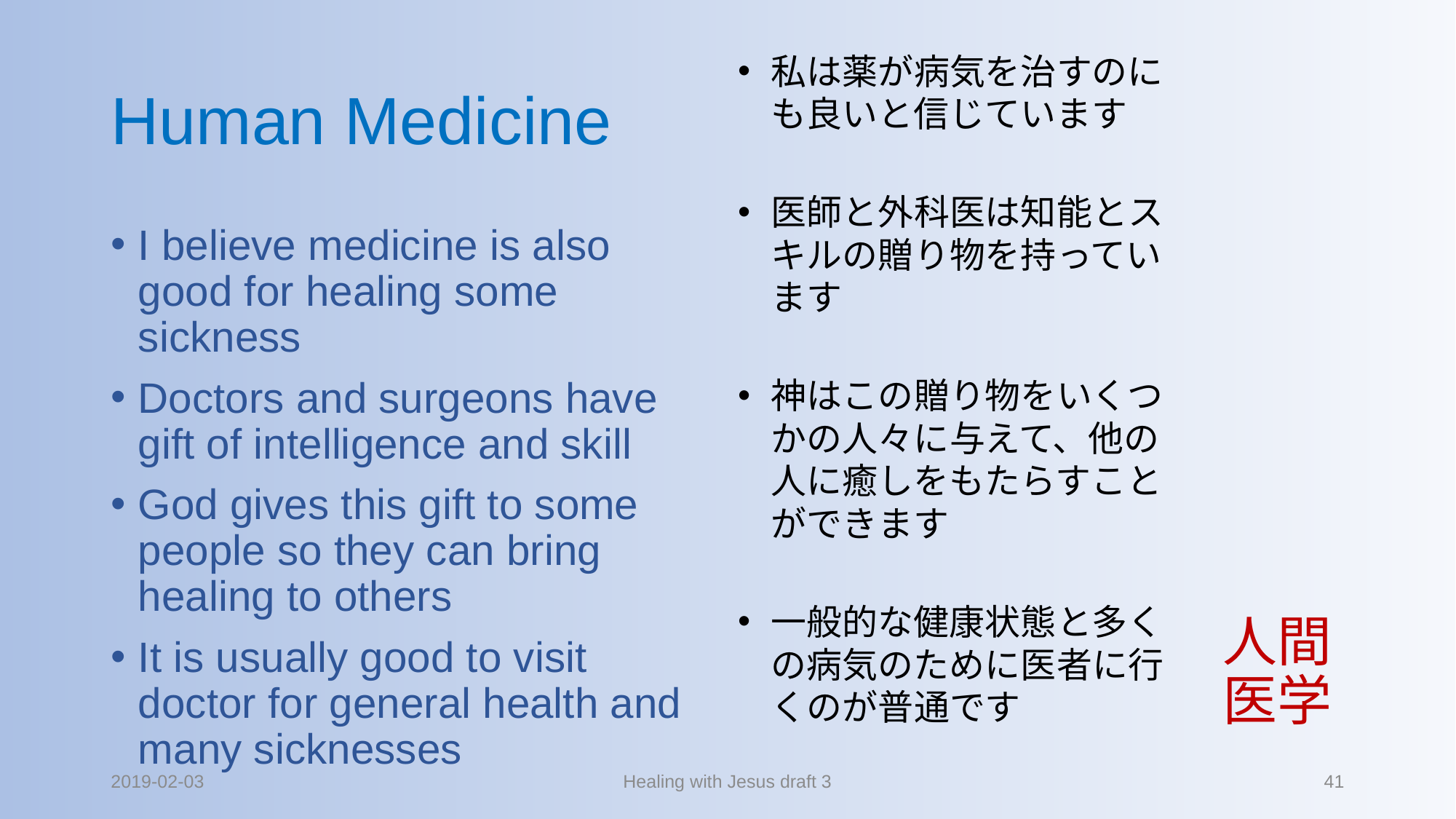

# Human Medicine
私は薬が病気を治すのにも良いと信じています
医師と外科医は知能とスキルの贈り物を持っています
神はこの贈り物をいくつかの人々に与えて、他の人に癒しをもたらすことができます
一般的な健康状態と多くの病気のために医者に行くのが普通です
人間医学
I believe medicine is also good for healing some sickness
Doctors and surgeons have gift of intelligence and skill
God gives this gift to some people so they can bring healing to others
It is usually good to visit doctor for general health and many sicknesses
2019-02-03
Healing with Jesus draft 3
41